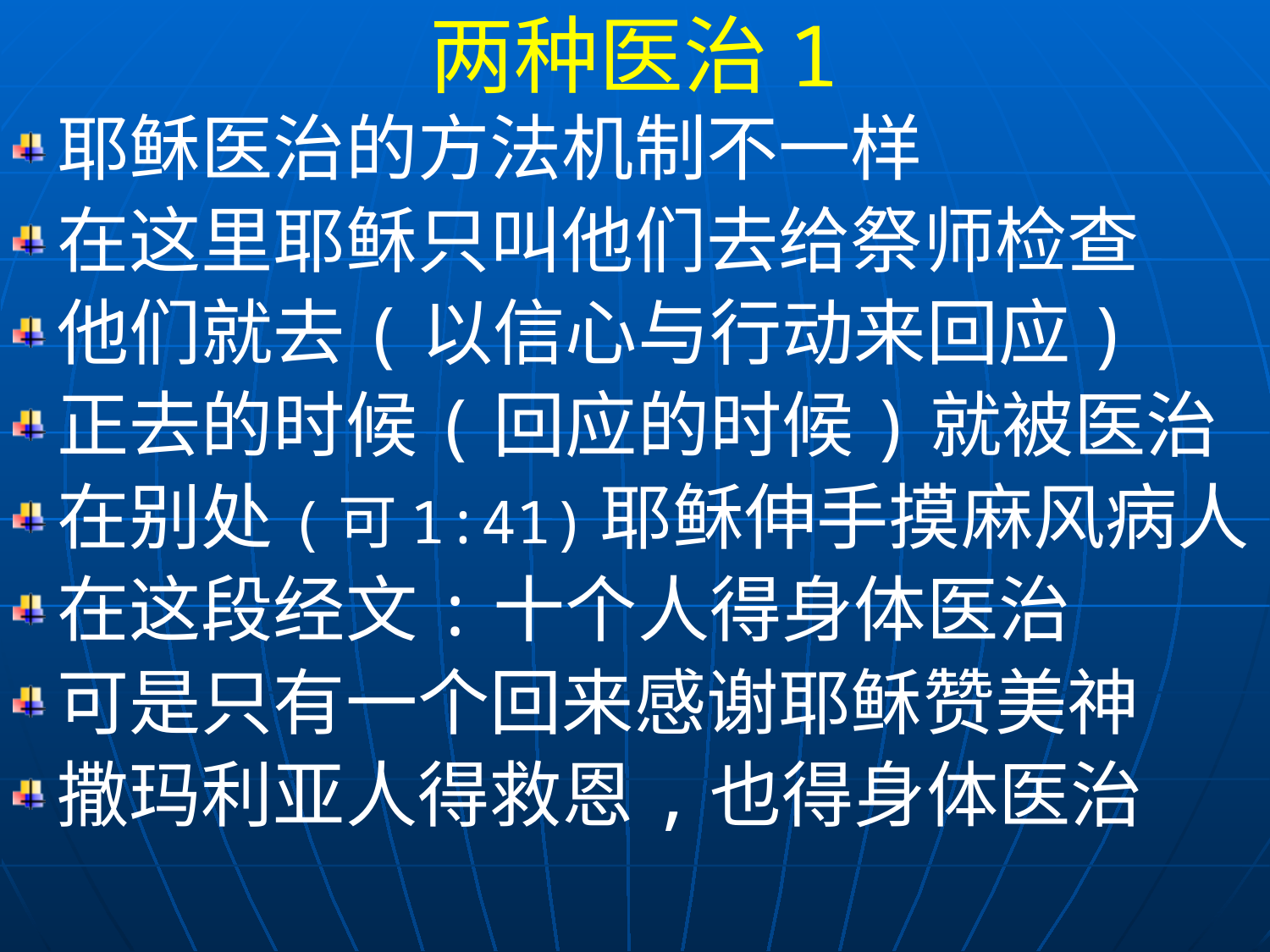

两种医治1
耶稣医治的方法机制不一样
在这里耶稣只叫他们去给祭师检查
他们就去(以信心与行动来回应)
正去的时候(回应的时候)就被医治
在别处(可1:41)耶稣伸手摸麻风病人
在这段经文:十个人得身体医治
可是只有一个回来感谢耶稣赞美神
撒玛利亚人得救恩,也得身体医治